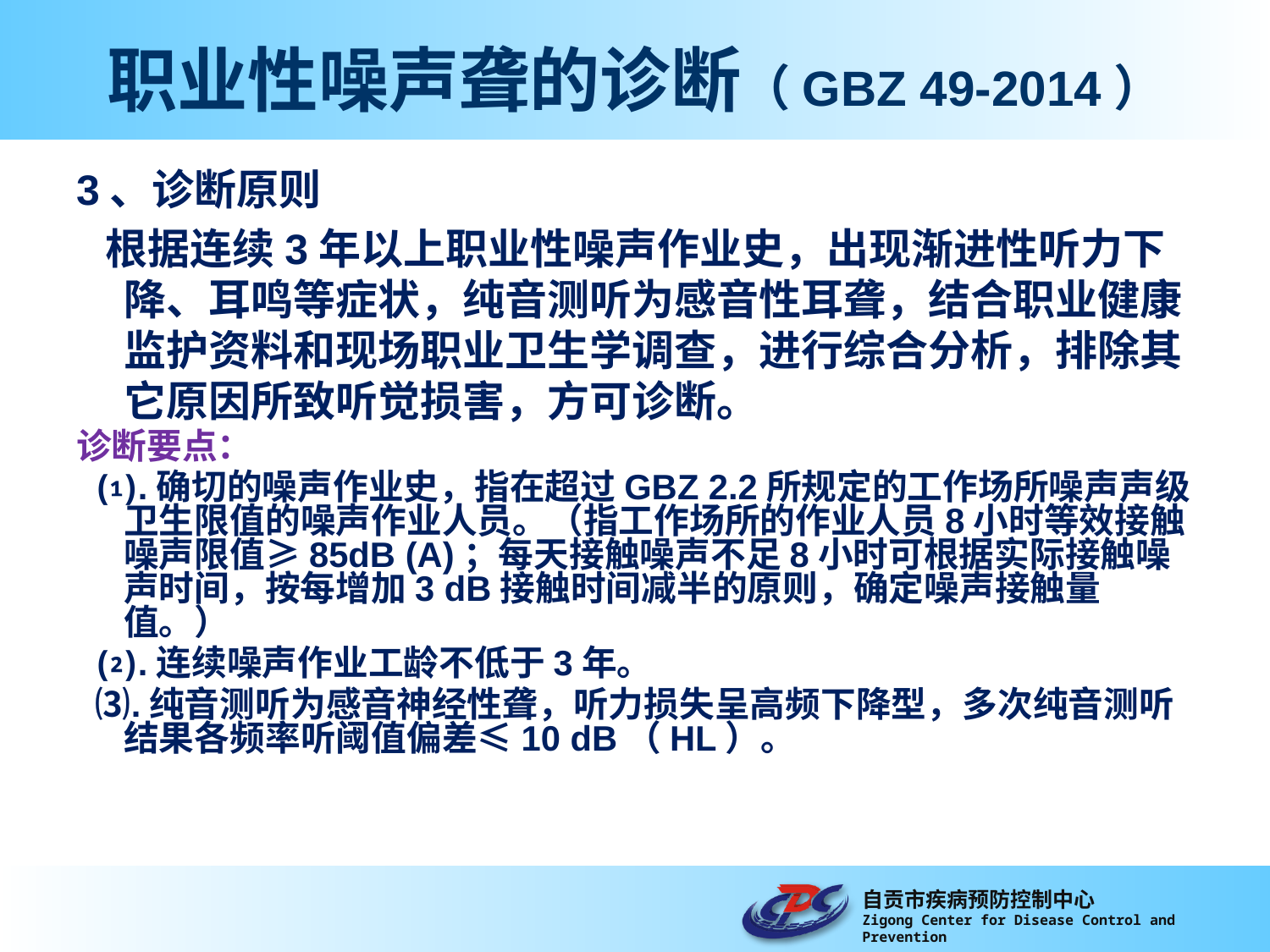

# 职业性噪声聋的诊断（GBZ 49-2014）
3、诊断原则
  根据连续3年以上职业性噪声作业史，出现渐进性听力下降、耳鸣等症状，纯音测听为感音性耳聋，结合职业健康监护资料和现场职业卫生学调查，进行综合分析，排除其它原因所致听觉损害，方可诊断。
诊断要点：
  ⑴.确切的噪声作业史，指在超过GBZ 2.2所规定的工作场所噪声声级卫生限值的噪声作业人员。（指工作场所的作业人员8小时等效接触噪声限值≥85dB (A)；每天接触噪声不足8小时可根据实际接触噪声时间，按每增加3 dB接触时间减半的原则，确定噪声接触量值。）
  ⑵.连续噪声作业工龄不低于3年。
  ⑶.纯音测听为感音神经性聋，听力损失呈高频下降型，多次纯音测听结果各频率听阈值偏差≤10 dB（HL）。

68